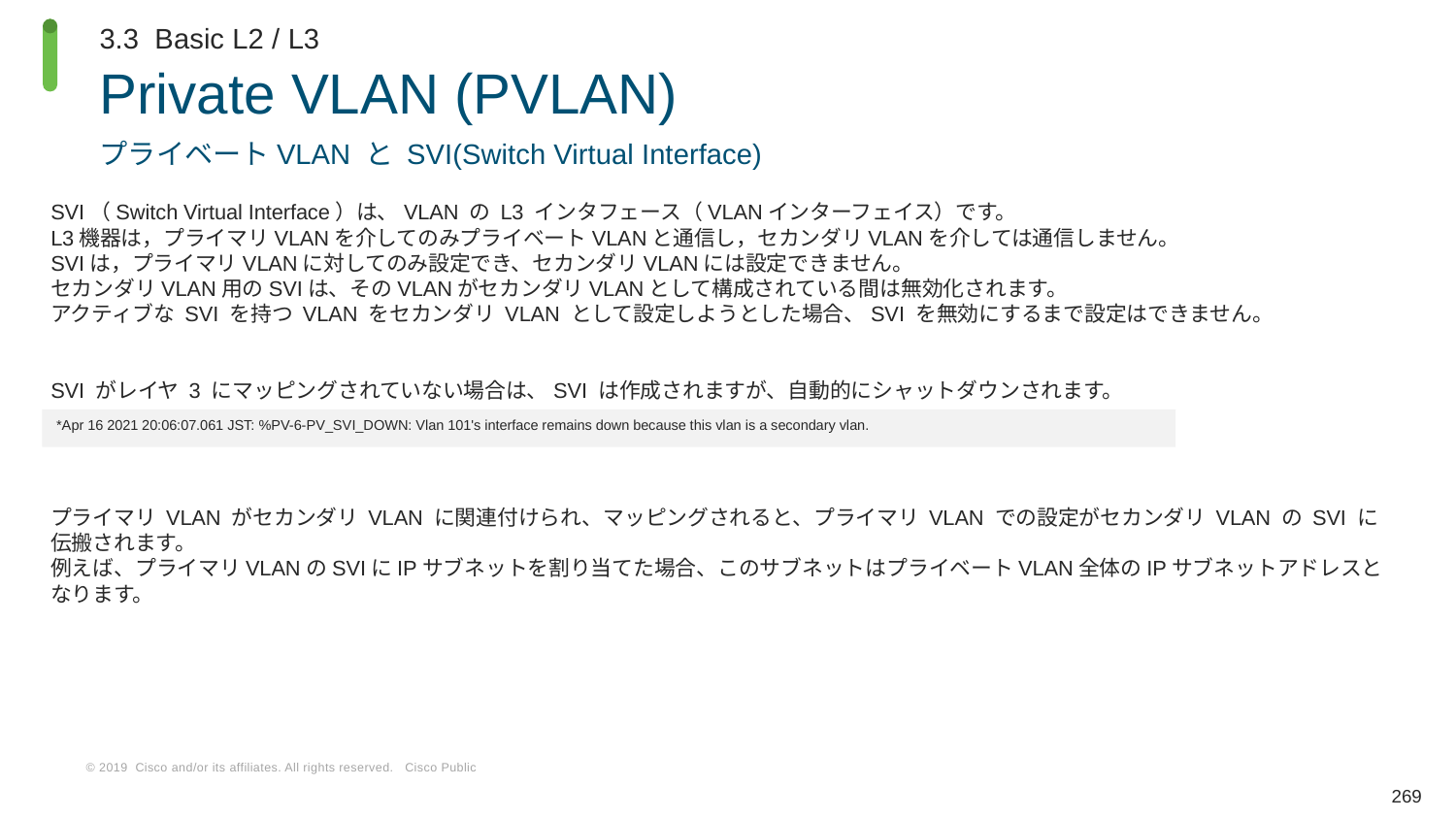

3.3  Basic L2 / L3
# Private VLAN (PVLAN)
プライベートVLAN と SVI(Switch Virtual Interface)
SVI（Switch Virtual Interface）は、VLAN の L3 インタフェース（VLANインターフェイス）です。
L3機器は，プライマリVLANを介してのみプライベートVLANと通信し，セカンダリVLANを介しては通信しません。
SVIは，プライマリVLANに対してのみ設定でき、セカンダリVLANには設定できません。
セカンダリVLAN用のSVIは、そのVLANがセカンダリVLANとして構成されている間は無効化されます。
アクティブな SVI を持つ VLAN をセカンダリ VLAN として設定しようとした場合、SVI を無効にするまで設定はできません。

SVI がレイヤ 3 にマッピングされていない場合は、SVI は作成されますが、自動的にシャットダウンされます。

プライマリ VLAN がセカンダリ VLAN に関連付けられ、マッピングされると、プライマリ VLAN での設定がセカンダリ VLAN の SVI に伝搬されます。
例えば、プライマリVLANのSVIにIPサブネットを割り当てた場合、このサブネットはプライベートVLAN全体のIPサブネットアドレスとなります。
*Apr 16 2021 20:06:07.061 JST: %PV-6-PV_SVI_DOWN: Vlan 101's interface remains down because this vlan is a secondary vlan.
269